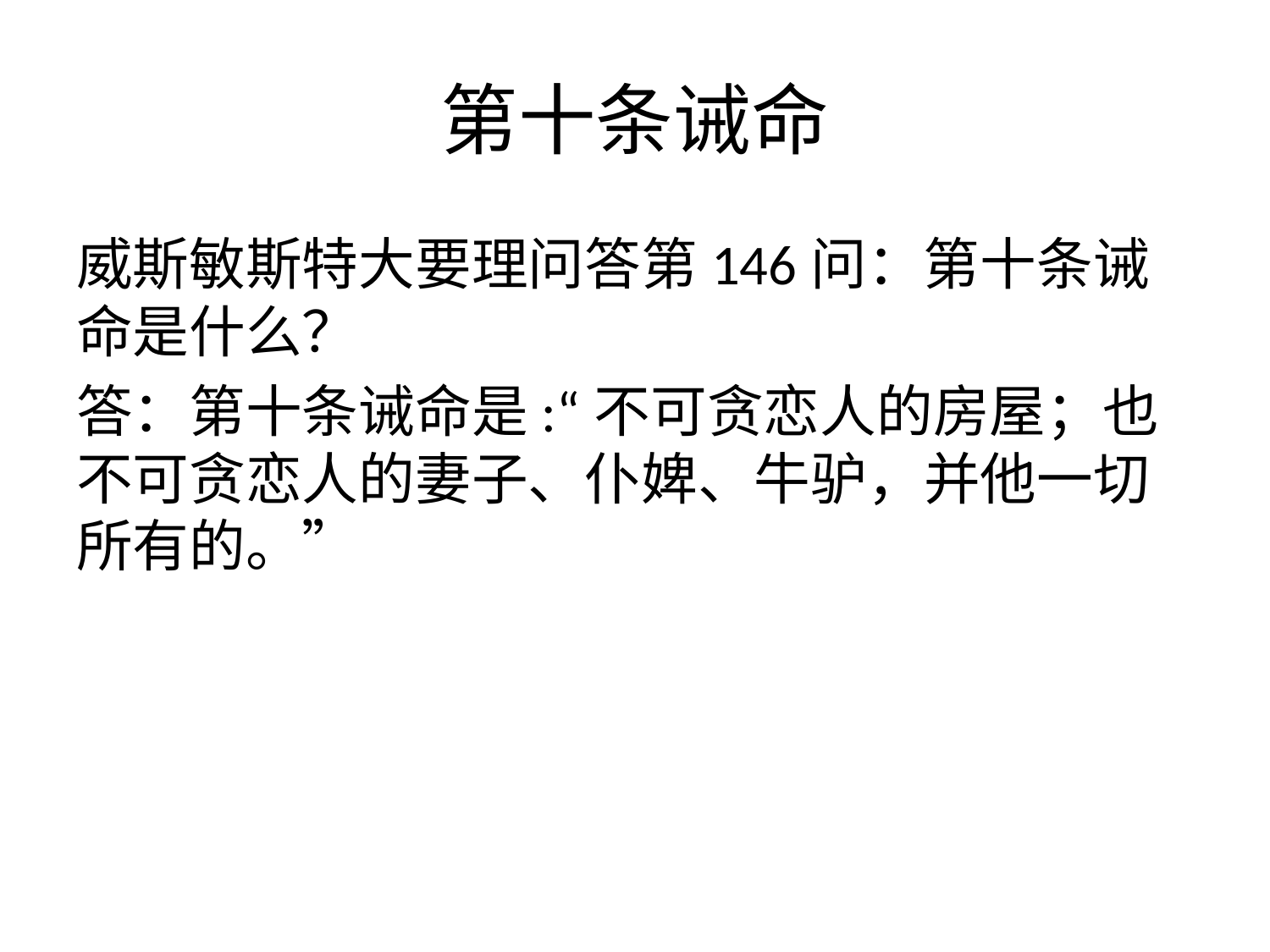

# 第十条诫命
威斯敏斯特大要理问答第146问：第十条诫命是什么？
答：第十条诫命是:“不可贪恋人的房屋；也不可贪恋人的妻子、仆婢、牛驴，并他一切所有的。”